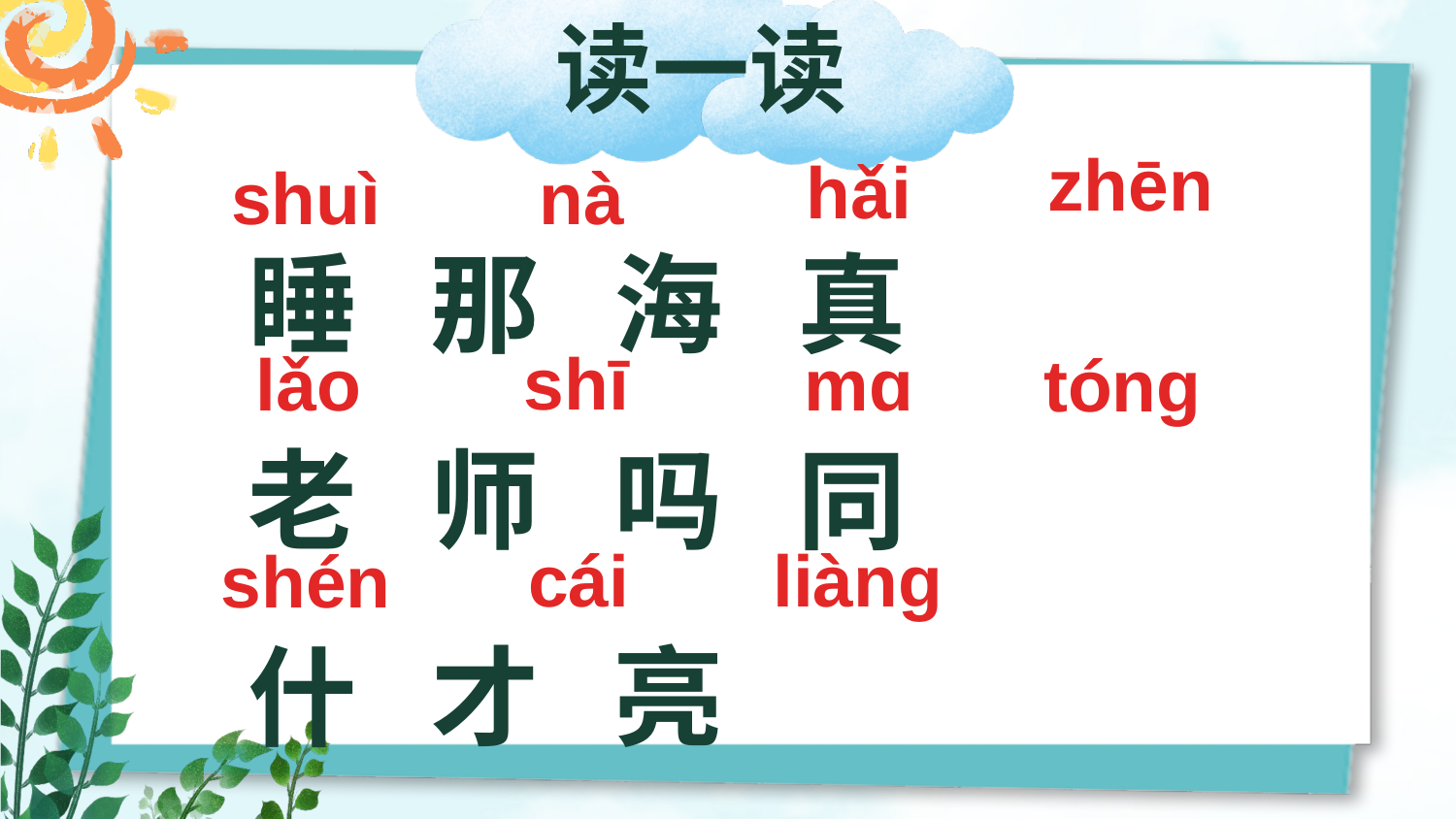

读一读
zhēn
hǎi
shuì
nà
睡   那   海   真
老   师   吗   同
什   才   亮
shī
lǎo
mɑ
tónɡ
cái
liànɡ
shén